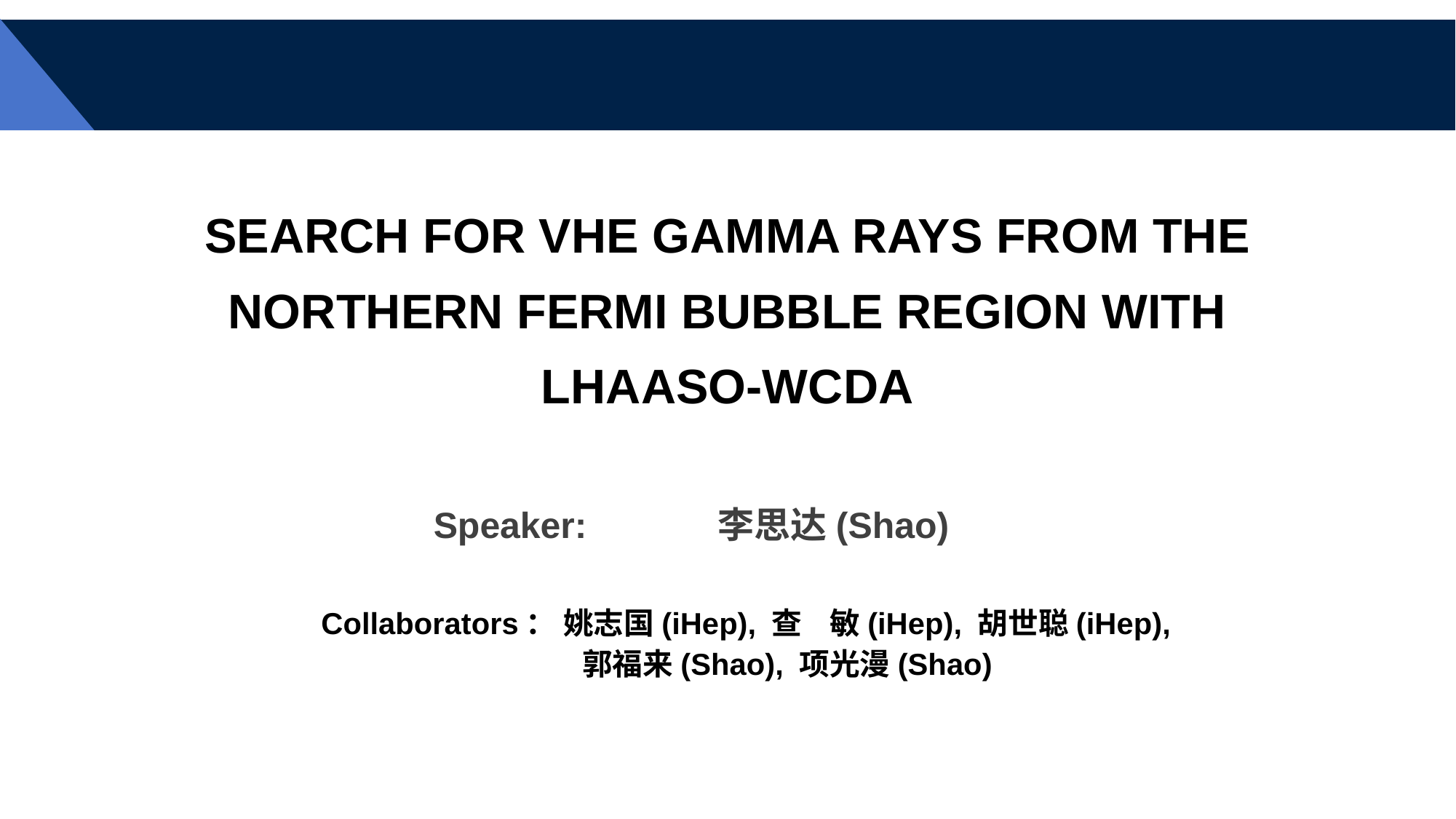

# SEARCH FOR VHE GAMMA RAYS FROM THE NORTHERN FERMI BUBBLE REGION WITH LHAASO-WCDA
Speaker:            李思达(Shao)

Collaborators： 姚志国(iHep), 查    敏(iHep), 胡世聪(iHep),
   郭福来(Shao), 项光漫(Shao)